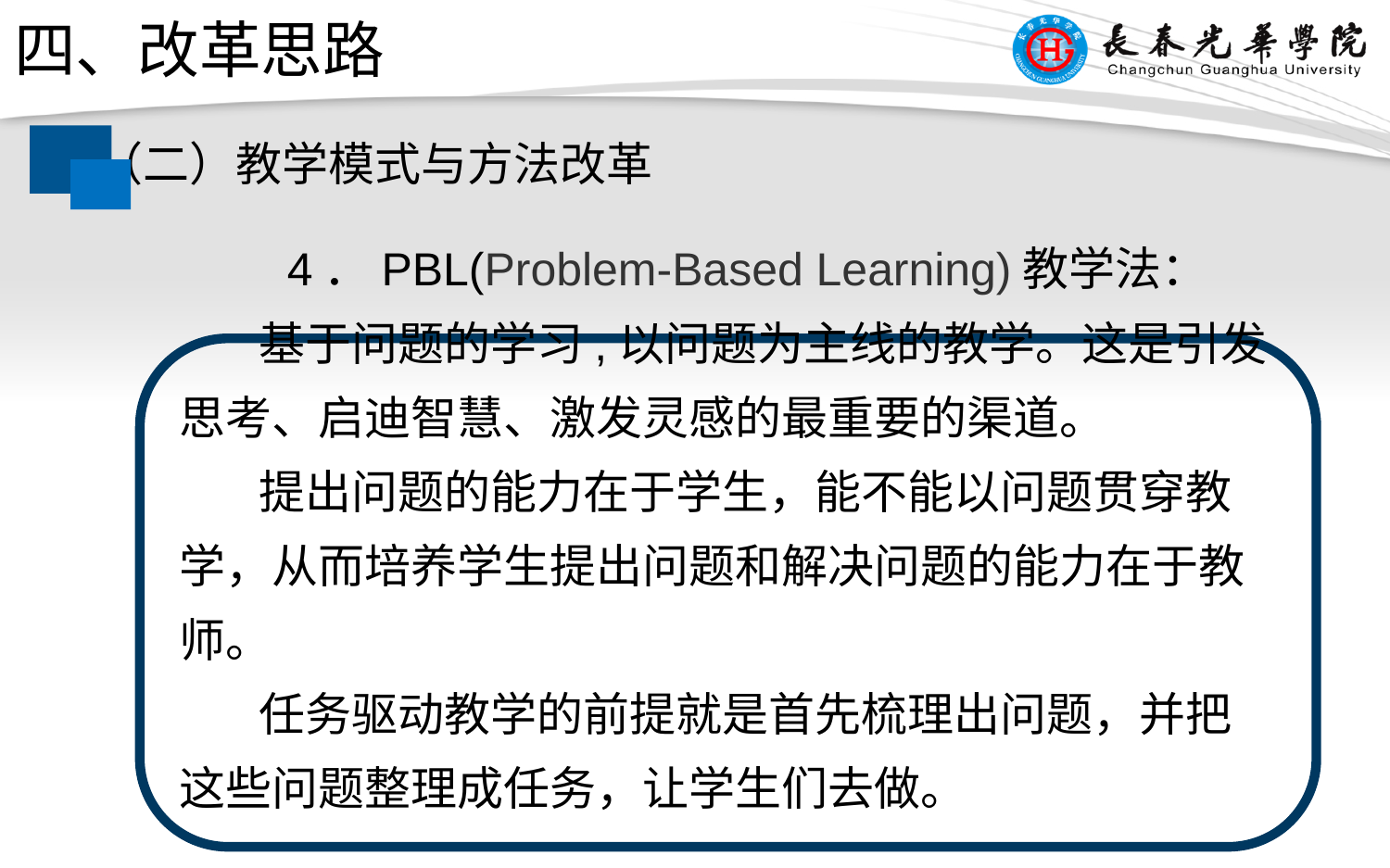

四、改革思路

（二）教学模式与方法改革
4．PBL(Problem-Based Learning)教学法：

 基于问题的学习,以问题为主线的教学。这是引发思考、启迪智慧、激发灵感的最重要的渠道。
 提出问题的能力在于学生，能不能以问题贯穿教学，从而培养学生提出问题和解决问题的能力在于教师。
 任务驱动教学的前提就是首先梳理出问题，并把这些问题整理成任务，让学生们去做。